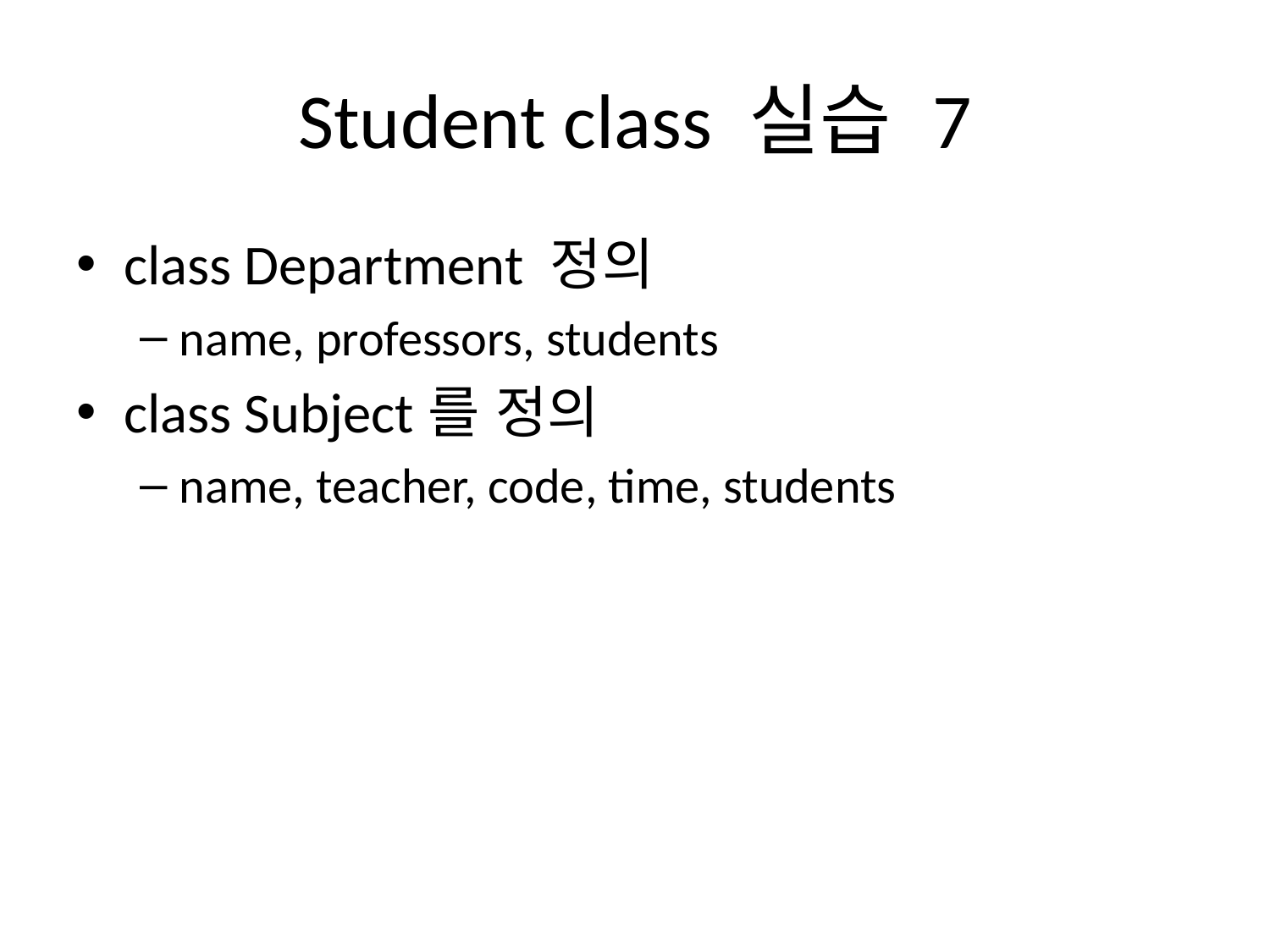

# Student class 실습 7
class Department 정의
name, professors, students
class Subject를 정의
name, teacher, code, time, students